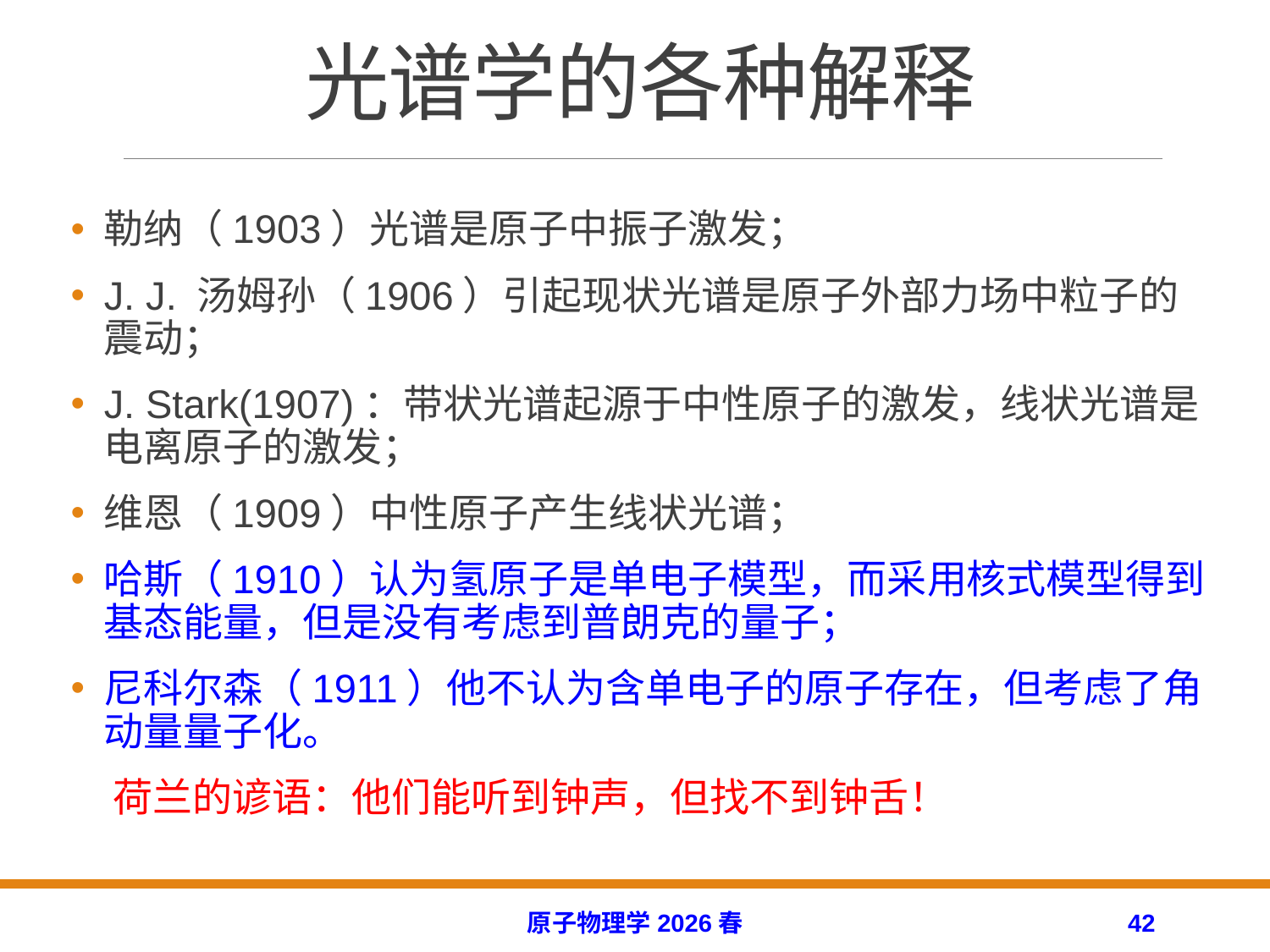

# 光谱学的各种解释
勒纳（1903）光谱是原子中振子激发；
J. J. 汤姆孙（1906）引起现状光谱是原子外部力场中粒子的震动；
J. Stark(1907)：带状光谱起源于中性原子的激发，线状光谱是电离原子的激发；
维恩（1909）中性原子产生线状光谱；
哈斯（1910）认为氢原子是单电子模型，而采用核式模型得到基态能量，但是没有考虑到普朗克的量子；
尼科尔森（1911）他不认为含单电子的原子存在，但考虑了角动量量子化。
    荷兰的谚语：他们能听到钟声，但找不到钟舌！
原子物理学2026春
42